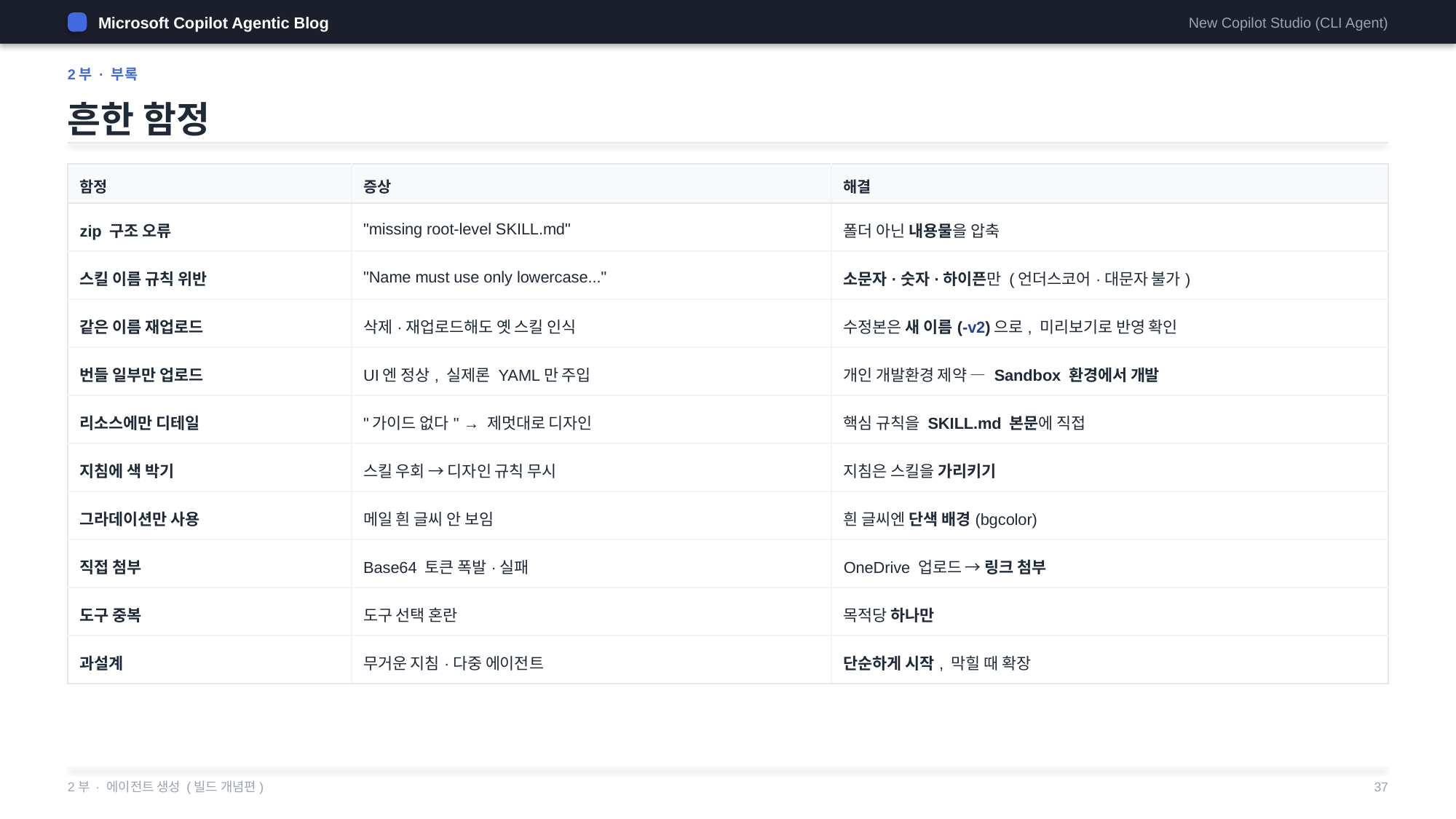

Microsoft Copilot Agentic Blog
New Copilot Studio (CLI Agent)

2부 · 부록
흔한 함정

| 함정 | 증상 | 해결 |
| --- | --- | --- |
| zip 구조 오류 | "missing root-level SKILL.md" | 폴더 아닌 내용물을 압축 |
| 스킬 이름 규칙 위반 | "Name must use only lowercase..." | 소문자·숫자·하이픈만 (언더스코어·대문자 불가) |
| 같은 이름 재업로드 | 삭제·재업로드해도 옛 스킬 인식 | 수정본은 새 이름(-v2)으로, 미리보기로 반영 확인 |
| 번들 일부만 업로드 | UI엔 정상, 실제론 YAML만 주입 | 개인 개발환경 제약 — Sandbox 환경에서 개발 |
| 리소스에만 디테일 | "가이드 없다" → 제멋대로 디자인 | 핵심 규칙을 SKILL.md 본문에 직접 |
| 지침에 색 박기 | 스킬 우회 → 디자인 규칙 무시 | 지침은 스킬을 가리키기 |
| 그라데이션만 사용 | 메일 흰 글씨 안 보임 | 흰 글씨엔 단색 배경(bgcolor) |
| 직접 첨부 | Base64 토큰 폭발·실패 | OneDrive 업로드 → 링크 첨부 |
| 도구 중복 | 도구 선택 혼란 | 목적당 하나만 |
| 과설계 | 무거운 지침·다중 에이전트 | 단순하게 시작, 막힐 때 확장 |

2부 · 에이전트 생성 (빌드 개념편)
37